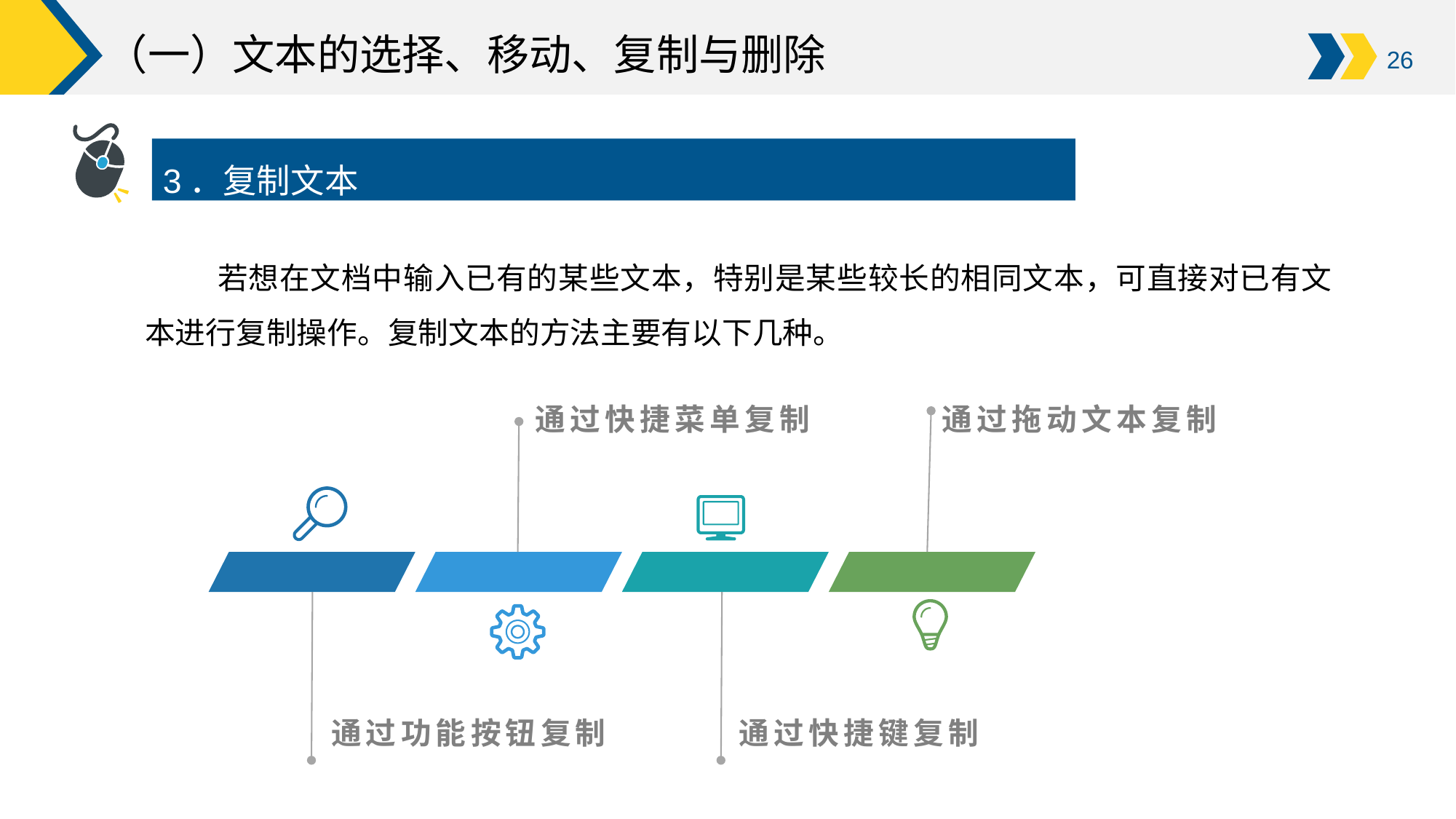

# （一）文本的选择、移动、复制与删除

3．复制文本
若想在文档中输入已有的某些文本，特别是某些较长的相同文本，可直接对已有文本进行复制操作。复制文本的方法主要有以下几种。
通过拖动文本复制
通过快捷菜单复制

通过功能按钮复制
通过快捷键复制